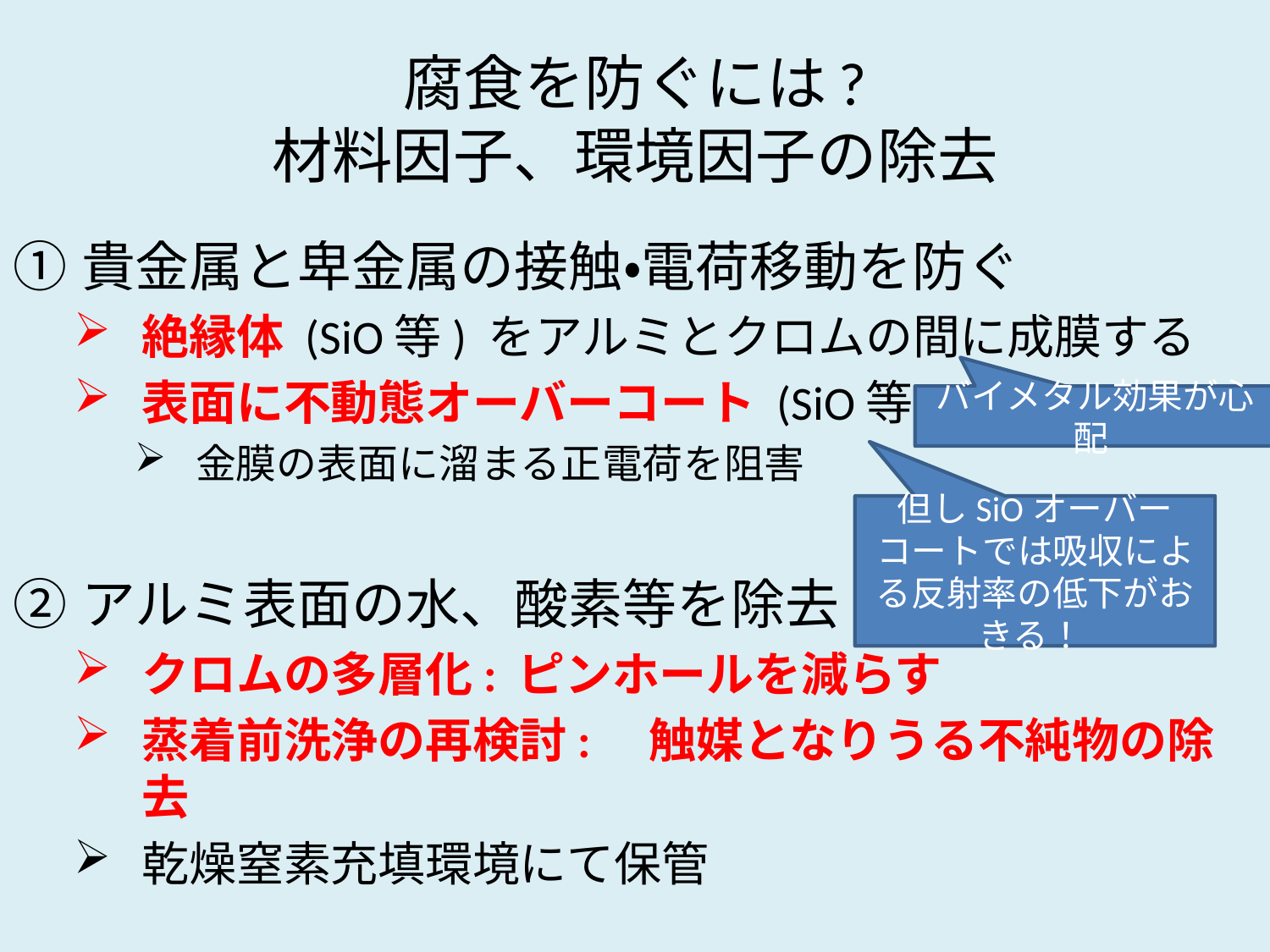

# 腐食を防ぐには? 材料因子、環境因子の除去
貴金属と卑金属の接触・電荷移動を防ぐ
絶縁体 (SiO等) をアルミとクロムの間に成膜する
表面に不動態オーバーコート (SiO等)
金膜の表面に溜まる正電荷を阻害

アルミ表面の水、酸素等を除去
クロムの多層化: ピンホールを減らす
蒸着前洗浄の再検討:　触媒となりうる不純物の除去
乾燥窒素充填環境にて保管
バイメタル効果が心配
但しSiOオーバーコートでは吸収による反射率の低下がおきる！